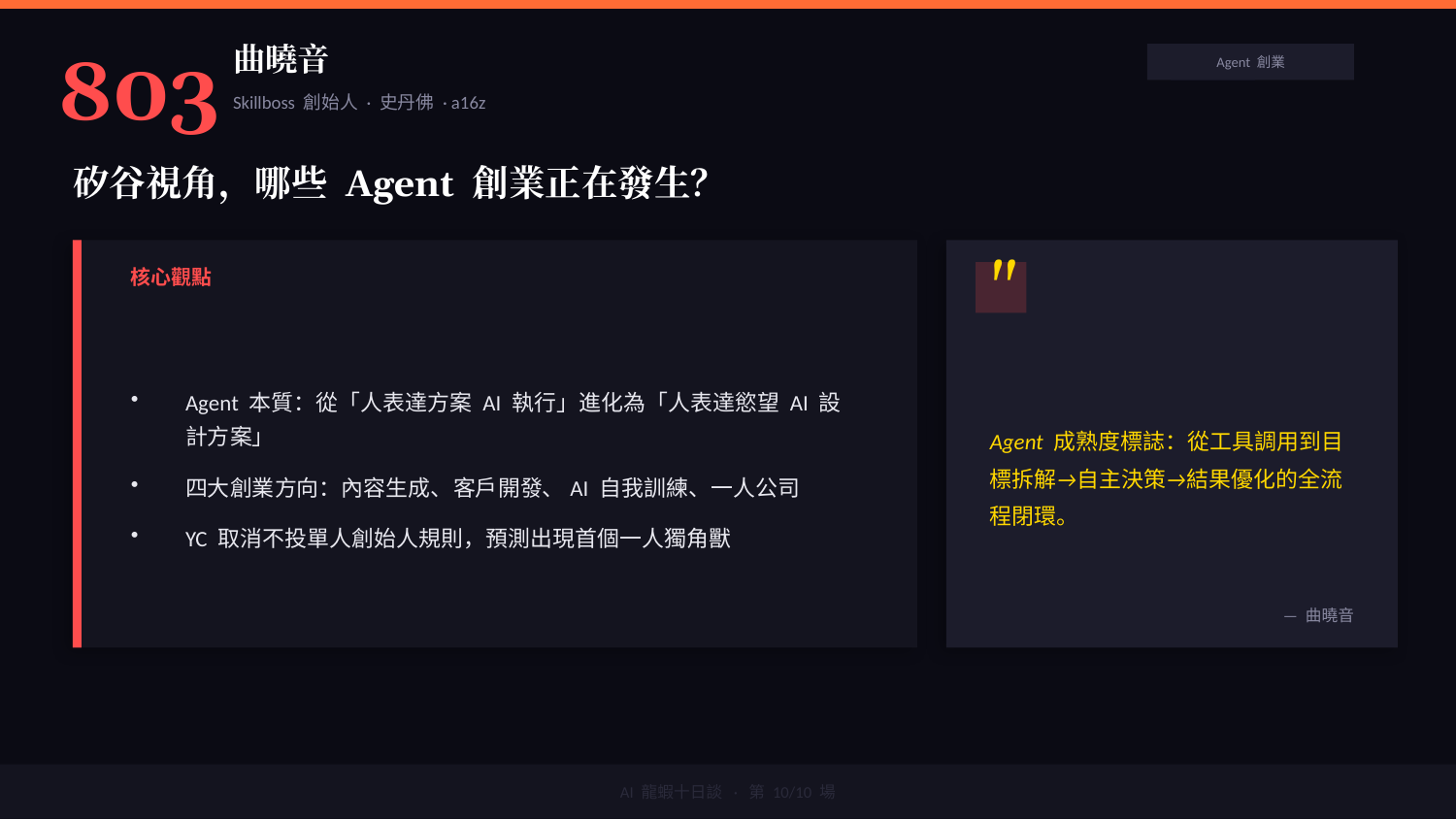

803
曲曉音

Agent 創業

矽谷
Skillboss 創始人 · 史丹佛 · a16z
矽谷視角，哪些 Agent 創業正在發生？

"
核心觀點

Agent 本質：從「人表達方案 AI 執行」進化為「人表達慾望 AI 設計方案」
四大創業方向：內容生成、客戶開發、AI 自我訓練、一人公司
YC 取消不投單人創始人規則，預測出現首個一人獨角獸
Agent 成熟度標誌：從工具調用到目標拆解→自主決策→結果優化的全流程閉環。
— 曲曉音

AI 龍蝦十日談  ·  第 10/10 場